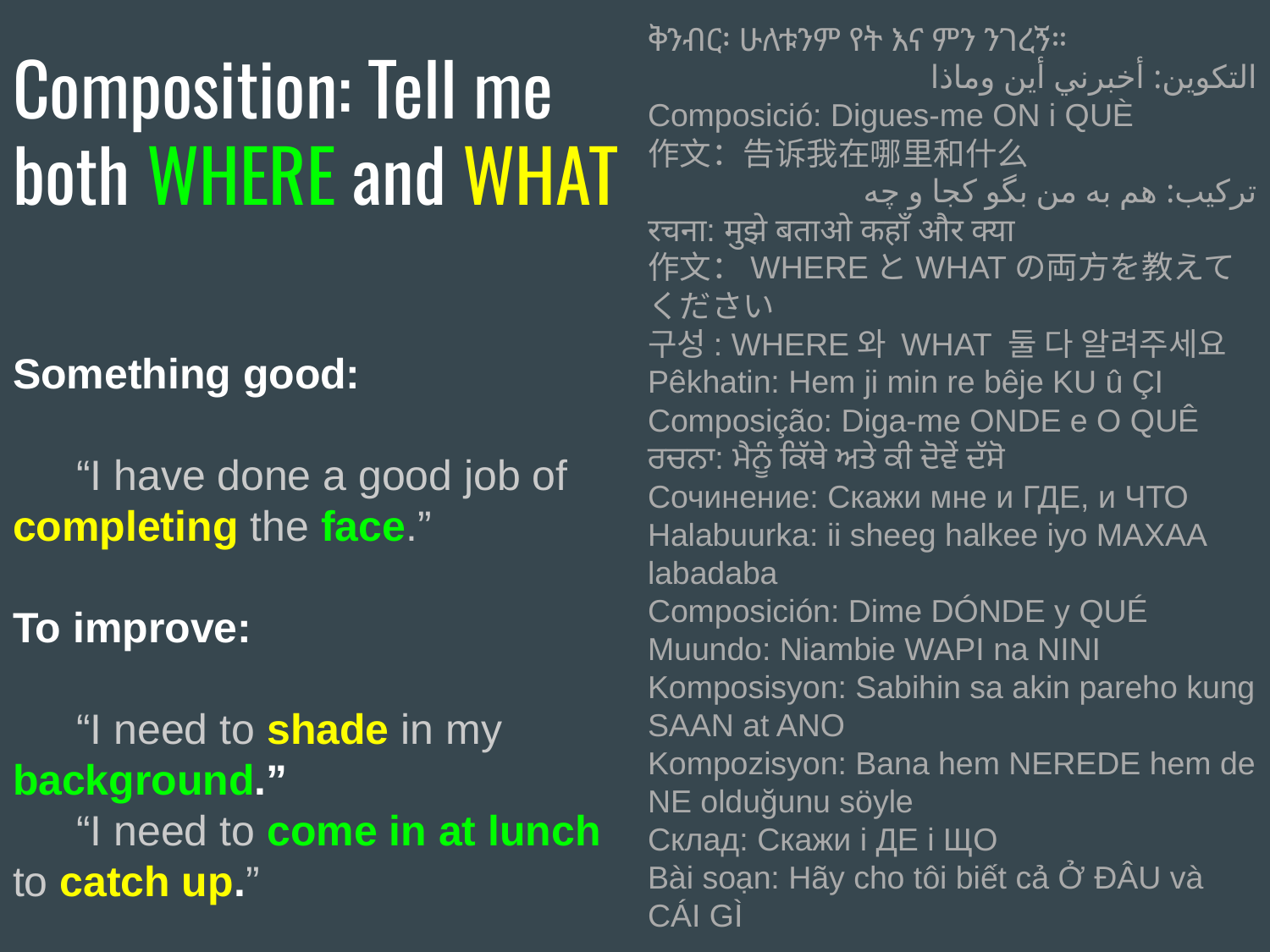

Composition: Tell me both WHERE and WHAT

Something good:

“I have done a good job of completing the face.”

To improve:

“I need to shade in my background.”
“I need to come in at lunch to catch up.”
ቅንብር፡ ሁለቱንም የት እና ምን ንገረኝ።
التكوين: أخبرني أين وماذا
Composició: Digues-me ON i QUÈ
作文：告诉我在哪里和什么
ترکیب: هم به من بگو کجا و چه
रचना: मुझे बताओ कहाँ और क्या
作文：WHEREとWHATの両方を教えてください
구성: WHERE와 WHAT 둘 다 알려주세요
Pêkhatin: Hem ji min re bêje KU û ÇI
Composição: Diga-me ONDE e O QUÊ
ਰਚਨਾ: ਮੈਨੂੰ ਕਿੱਥੇ ਅਤੇ ਕੀ ਦੋਵੇਂ ਦੱਸੋ
Сочинение: Скажи мне и ГДЕ, и ЧТО
Halabuurka: ii sheeg halkee iyo MAXAA labadaba
Composición: Dime DÓNDE y QUÉ
Muundo: Niambie WAPI na NINI
Komposisyon: Sabihin sa akin pareho kung SAAN at ANO
Kompozisyon: Bana hem NEREDE hem de NE olduğunu söyle
Склад: Скажи і ДЕ і ЩО
Bài soạn: Hãy cho tôi biết cả Ở ĐÂU và CÁI GÌ